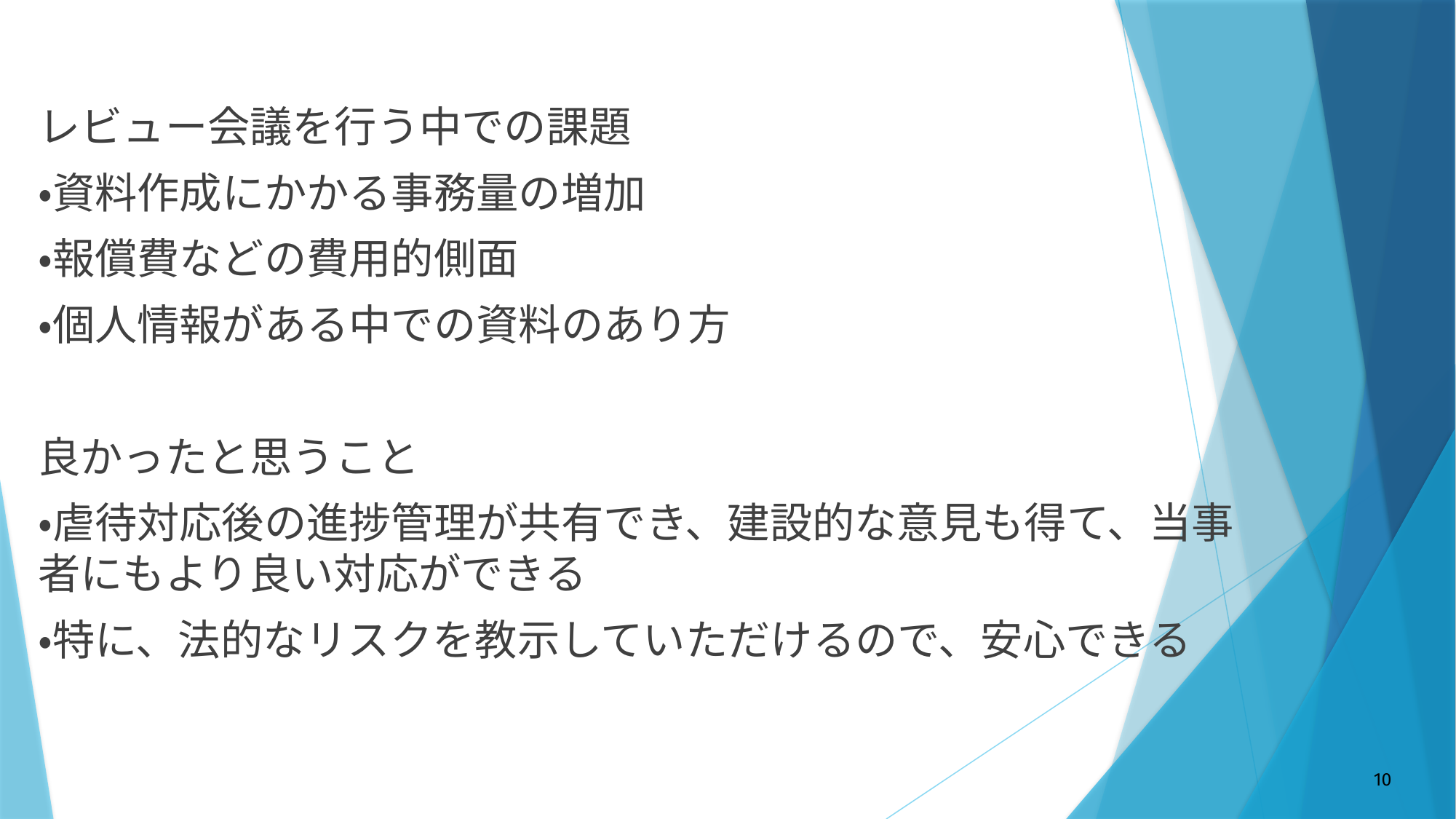

レビュー会議を行う中での課題
・資料作成にかかる事務量の増加
・報償費などの費用的側面
・個人情報がある中での資料のあり方

良かったと思うこと
・虐待対応後の進捗管理が共有でき、建設的な意見も得て、当事者にもより良い対応ができる
・特に、法的なリスクを教示していただけるので、安心できる

10